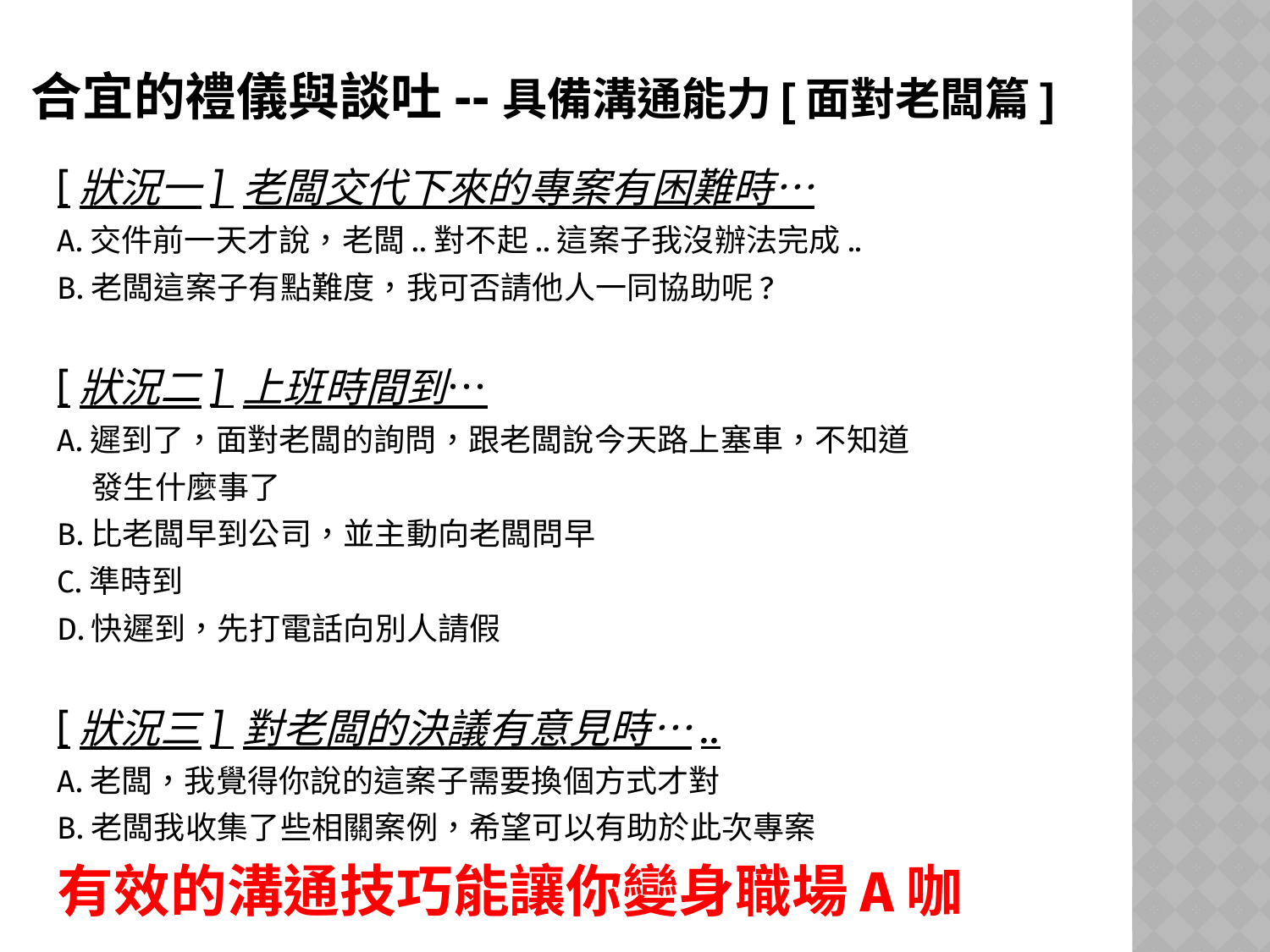

# 合宜的禮儀與談吐--具備溝通能力[面對老闆篇]
[狀況一] 老闆交代下來的專案有困難時…
A.交件前一天才說，老闆..對不起..這案子我沒辦法完成..
B.老闆這案子有點難度，我可否請他人一同協助呢?

[狀況二] 上班時間到…
A.遲到了，面對老闆的詢問，跟老闆說今天路上塞車，不知道
    發生什麼事了
B.比老闆早到公司，並主動向老闆問早
C.準時到
D.快遲到，先打電話向別人請假

[狀況三] 對老闆的決議有意見時…..
A.老闆，我覺得你說的這案子需要換個方式才對
B.老闆我收集了些相關案例，希望可以有助於此次專案
有效的溝通技巧能讓你變身職場A咖